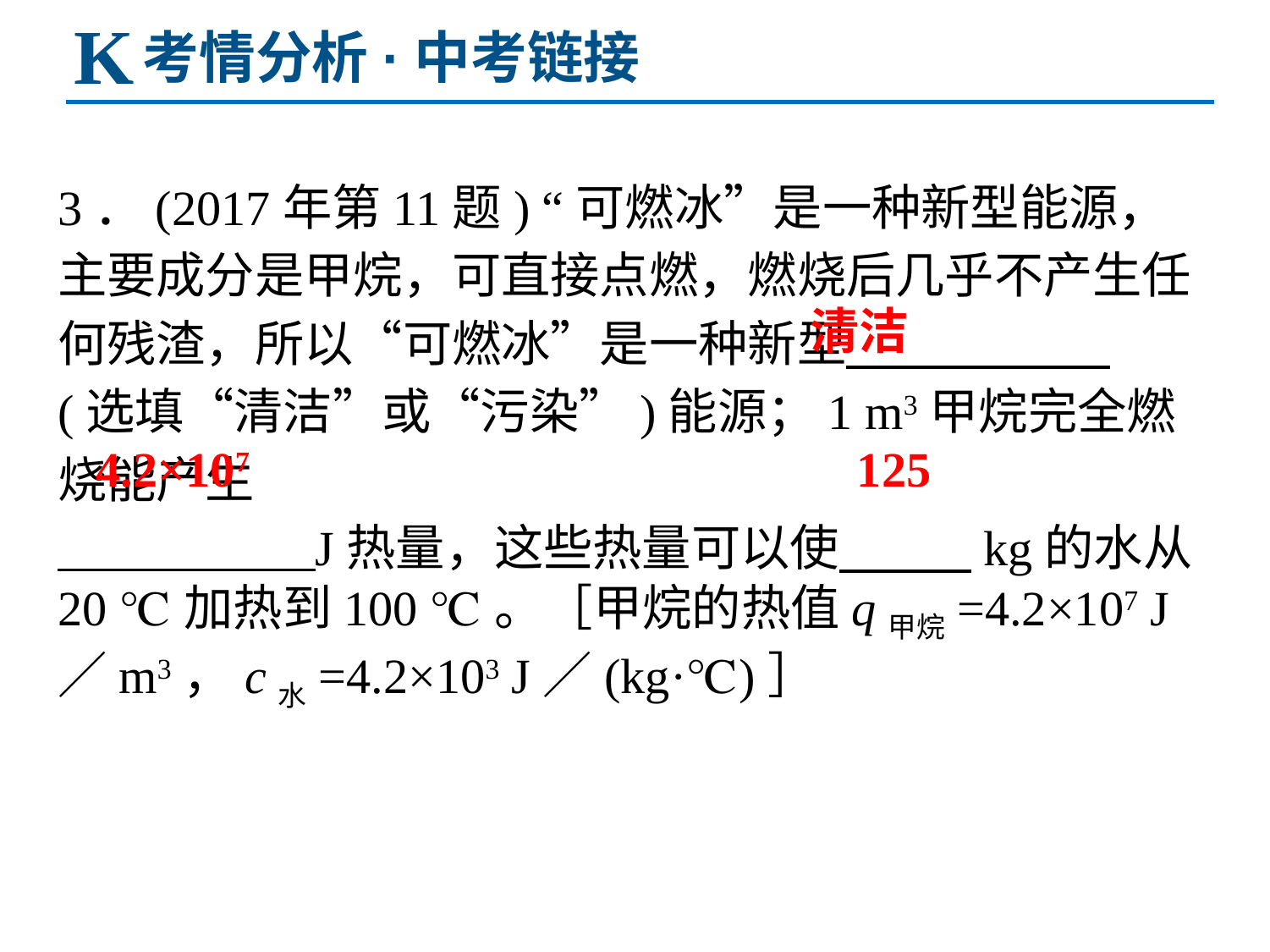

K
考情分析·中考链接
3．(2017年第11题) “可燃冰”是一种新型能源，主要成分是甲烷，可直接点燃，燃烧后几乎不产生任何残渣，所以“可燃冰”是一种新型                         (选填“清洁”或“污染”)能源；1 m3甲烷完全燃烧能产生
                     J热量，这些热量可以使            kg的水从20 ℃加热到100 ℃。［甲烷的热值q甲烷=4.2×107 J／m3，c水=4.2×103 J／(kg·℃)］

清洁
4.2×107
125